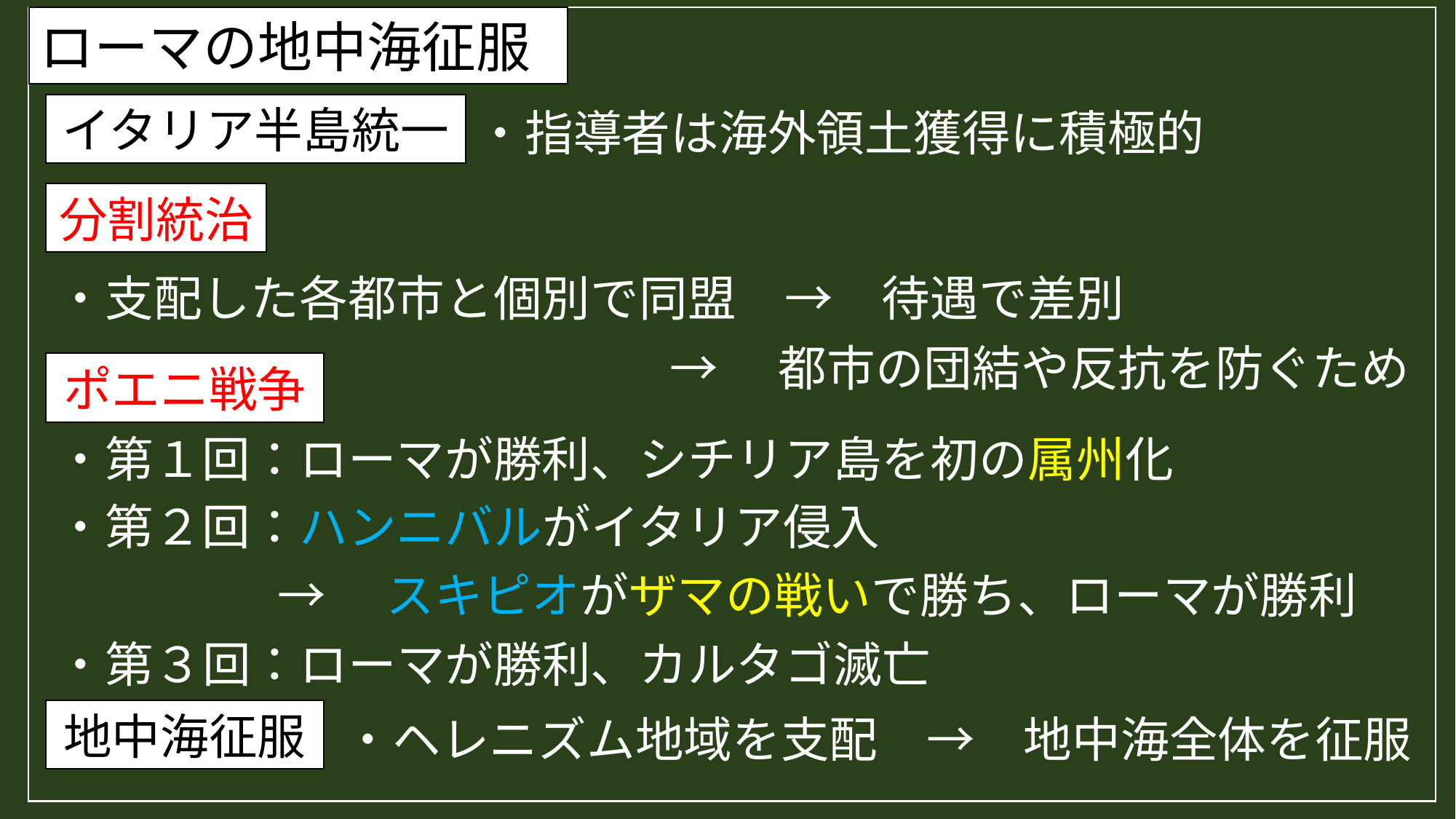

ローマの地中海征服
イタリア半島統一
・指導者は海外領土獲得に積極的
分割統治
・支配した各都市と個別で同盟　→　待遇で差別
→　都市の団結や反抗を防ぐため
ポエニ戦争
・第１回：ローマが勝利、シチリア島を初の属州化
・第２回：ハンニバルがイタリア侵入
→　スキピオがザマの戦いで勝ち、ローマが勝利
・第３回：ローマが勝利、カルタゴ滅亡
地中海征服
・ヘレニズム地域を支配　→　地中海全体を征服